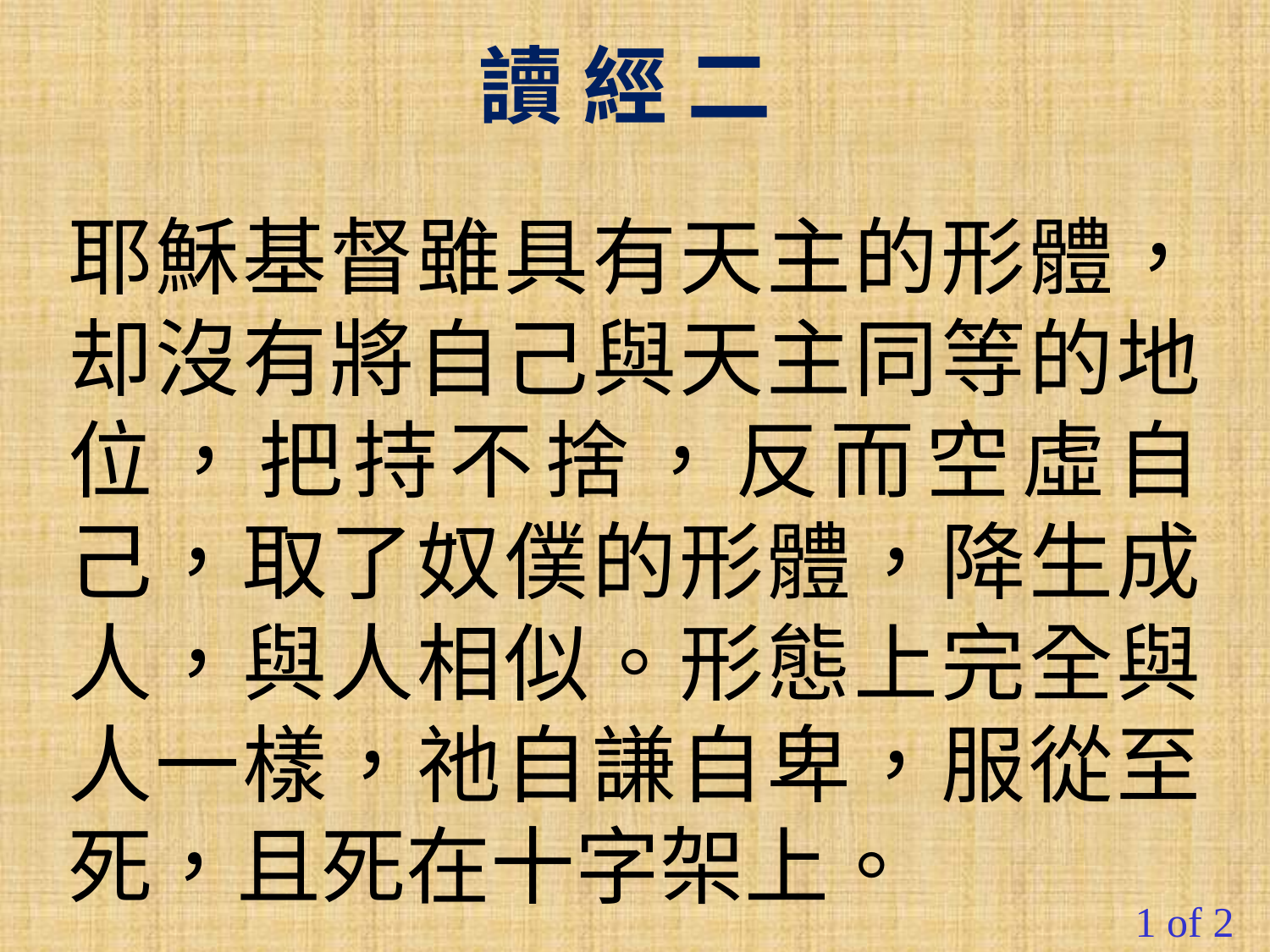

讀 經 二

耶穌基督雖具有天主的形體，却沒有將自己與天主同等的地位，把持不捨，反而空虛自己，取了奴僕的形體，降生成人，與人相似。形態上完全與人一樣，祂自謙自卑，服從至死，且死在十字架上。
1 of 2